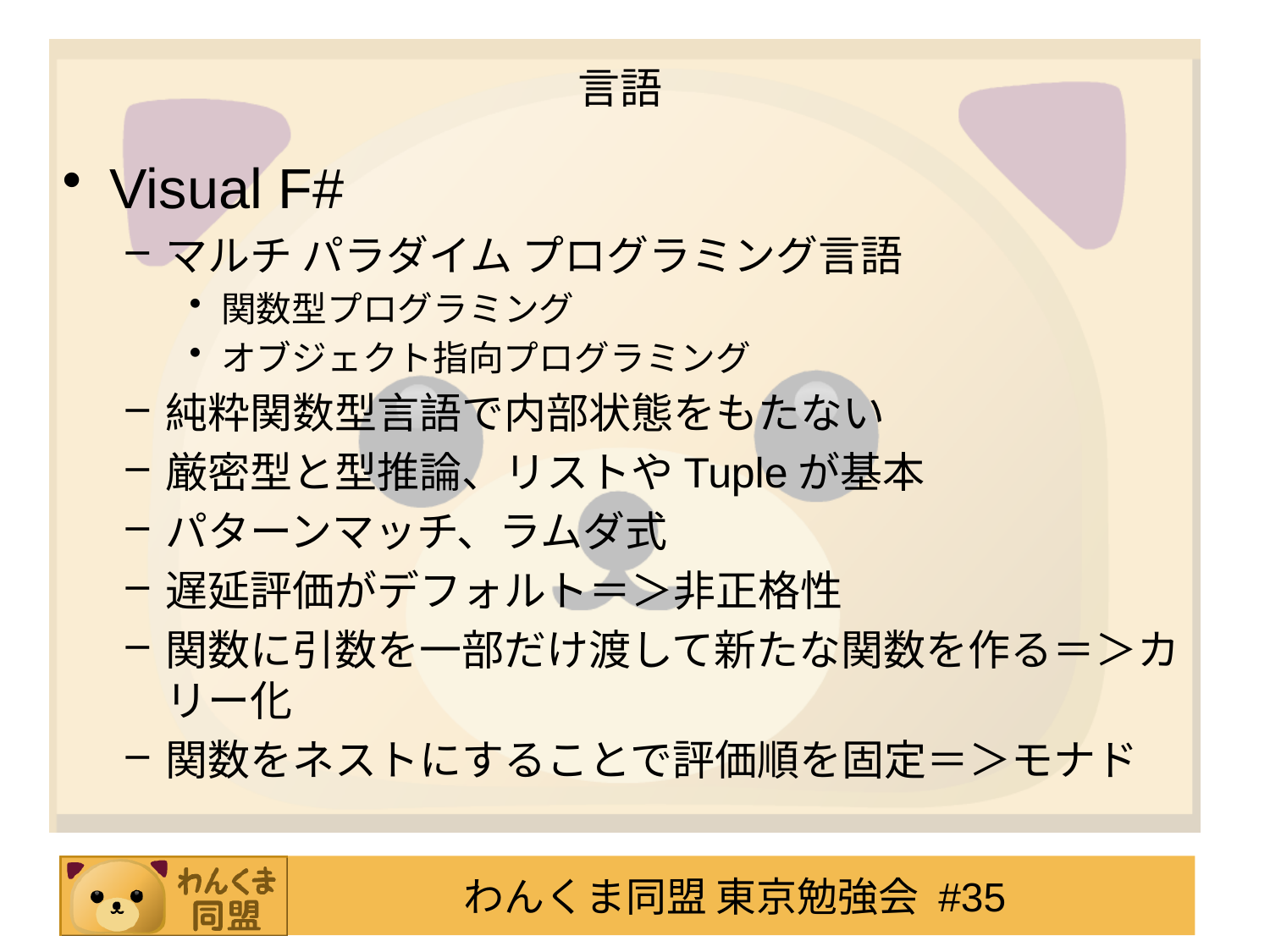

# 言語
Visual F#
マルチ パラダイム プログラミング言語
関数型プログラミング
オブジェクト指向プログラミング
純粋関数型言語で内部状態をもたない
厳密型と型推論、リストやTupleが基本
パターンマッチ、ラムダ式
遅延評価がデフォルト＝＞非正格性
関数に引数を一部だけ渡して新たな関数を作る＝＞カリー化
関数をネストにすることで評価順を固定＝＞モナド